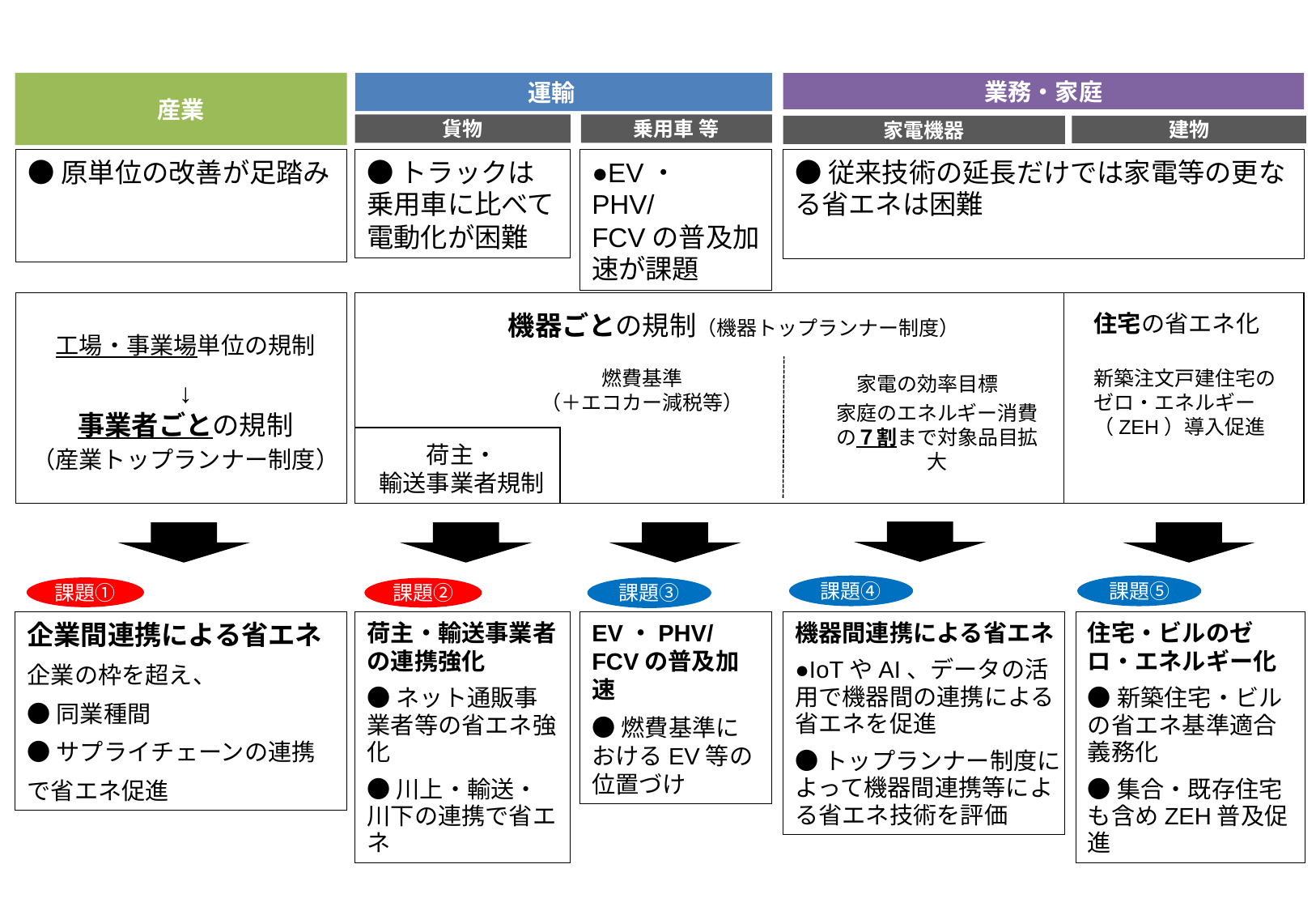

産業
運輸
業務・家庭
貨物
乗用車 等
家電機器
建物
●原単位の改善が足踏み

●トラックは乗用車に比べて電動化が困難
●EV・PHV/
FCVの普及加速が課題
●従来技術の延長だけでは家電等の更なる省エネは困難

機器ごとの規制（機器トップランナー制度）
住宅の省エネ化

新築注文戸建住宅のゼロ・エネルギー（ZEH）導入促進
工場・事業場単位の規制
↓
事業者ごとの規制
（産業トップランナー制度）
燃費基準
（＋エコカー減税等）
家電の効率目標
家庭のエネルギー消費の７割まで対象品目拡大

荷主・
輸送事業者規制

課題⑤
課題④
課題①
課題③
課題②
EV・PHV/ FCVの普及加速
●燃費基準におけるEV等の位置づけ
企業間連携による省エネ
企業の枠を超え、
●同業種間
●サプライチェーンの連携
で省エネ促進
荷主・輸送事業者の連携強化
●ネット通販事業者等の省エネ強化
●川上・輸送・川下の連携で省エネ
機器間連携による省エネ
●IoTやAI、データの活用で機器間の連携による省エネを促進
●トップランナー制度によって機器間連携等による省エネ技術を評価
住宅・ビルのゼロ・エネルギー化
●新築住宅・ビルの省エネ基準適合義務化
●集合・既存住宅も含めZEH普及促進